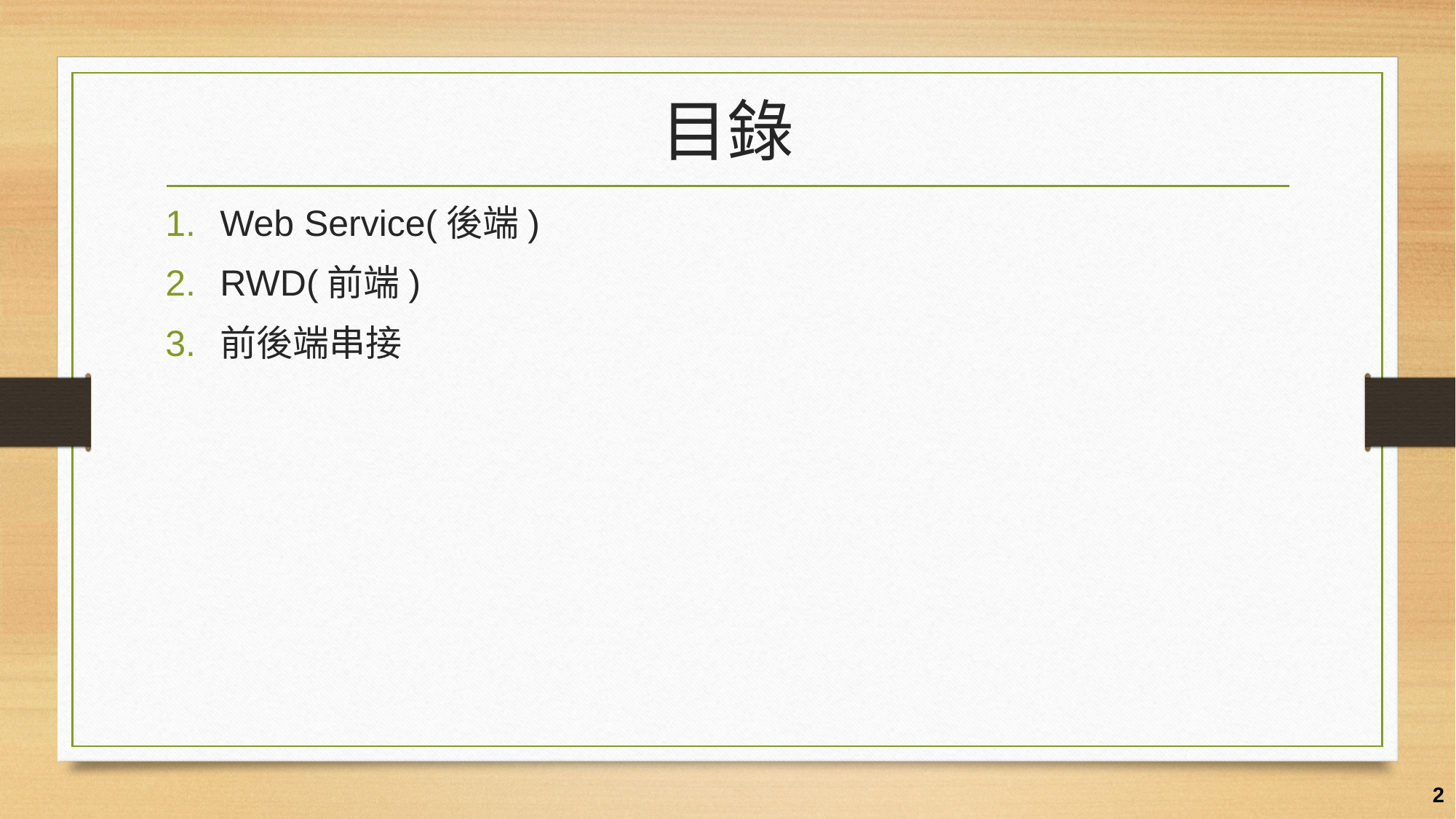

# 目錄
Web Service(後端)
RWD(前端)
前後端串接
2